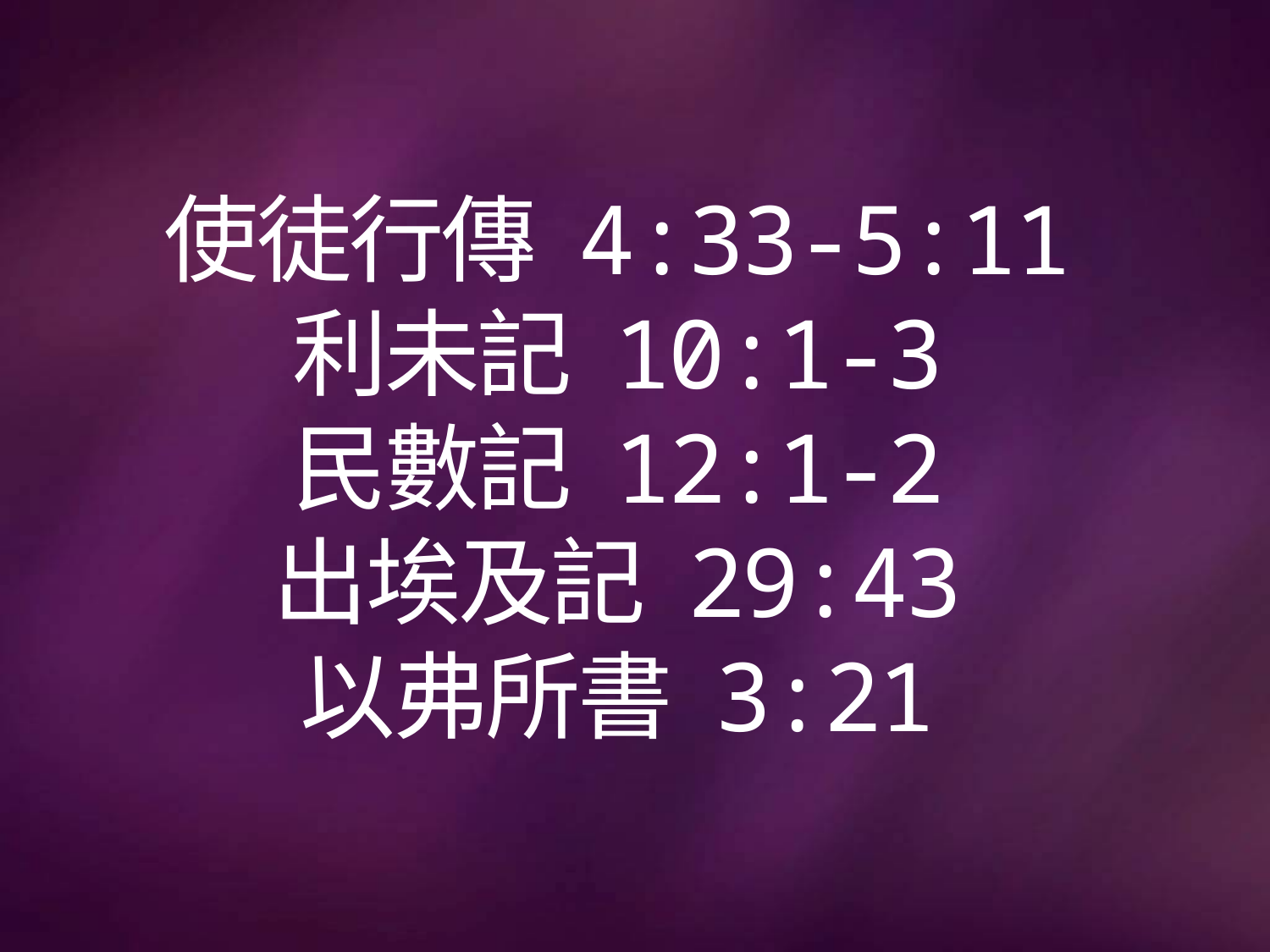

# 使徒行傳 4:33-5:11 利未記 10:1-3 民數記 12:1-2 出埃及記 29:43 以弗所書 3:21